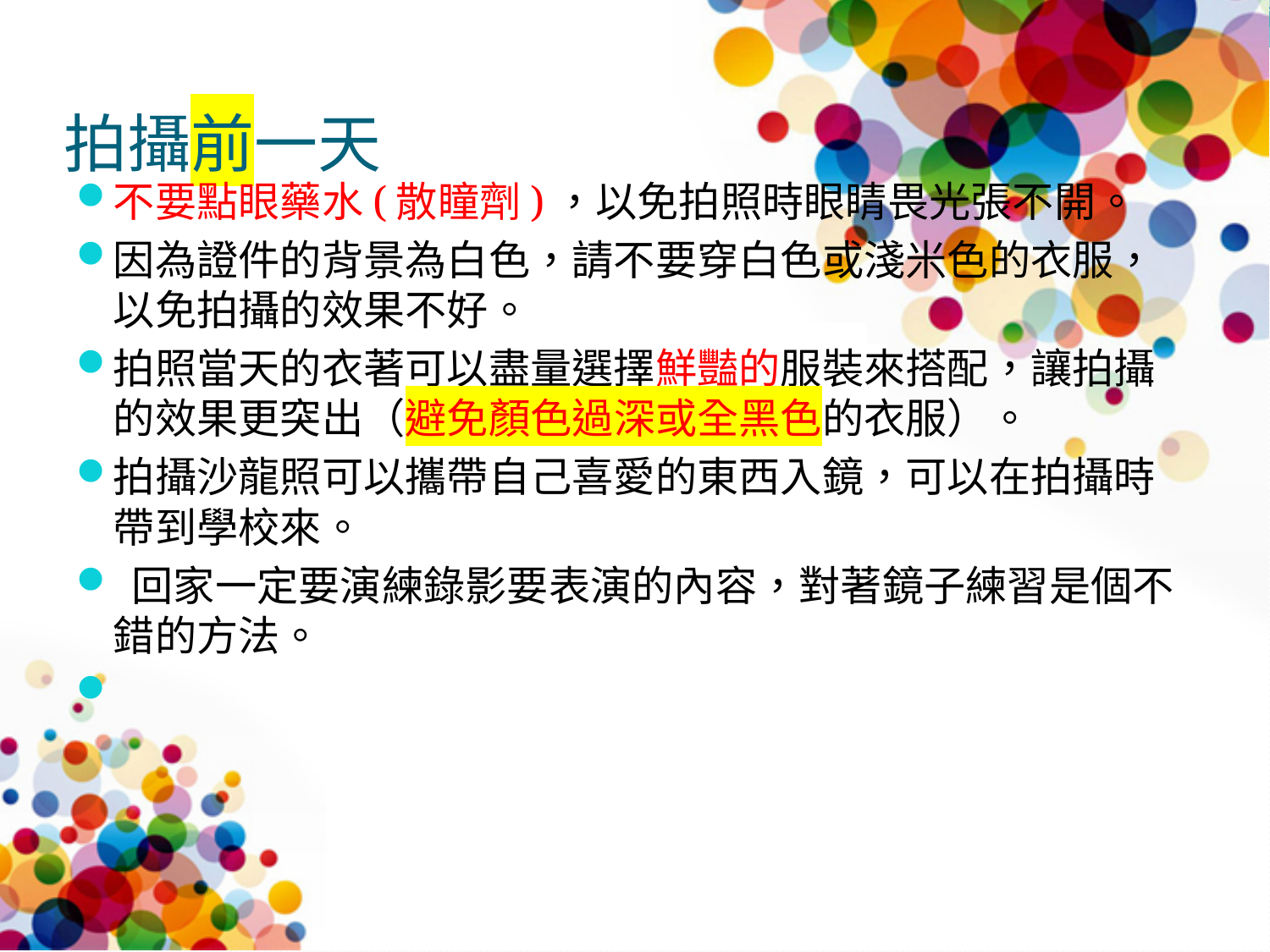

# 拍攝前一天
不要點眼藥水(散瞳劑)，以免拍照時眼睛畏光張不開。
因為證件的背景為白色，請不要穿白色或淺米色的衣服，以免拍攝的效果不好。
拍照當天的衣著可以盡量選擇鮮豔的服裝來搭配，讓拍攝的效果更突出（避免顏色過深或全黑色的衣服）。
拍攝沙龍照可以攜帶自己喜愛的東西入鏡，可以在拍攝時帶到學校來。
 回家一定要演練錄影要表演的內容，對著鏡子練習是個不錯的方法。